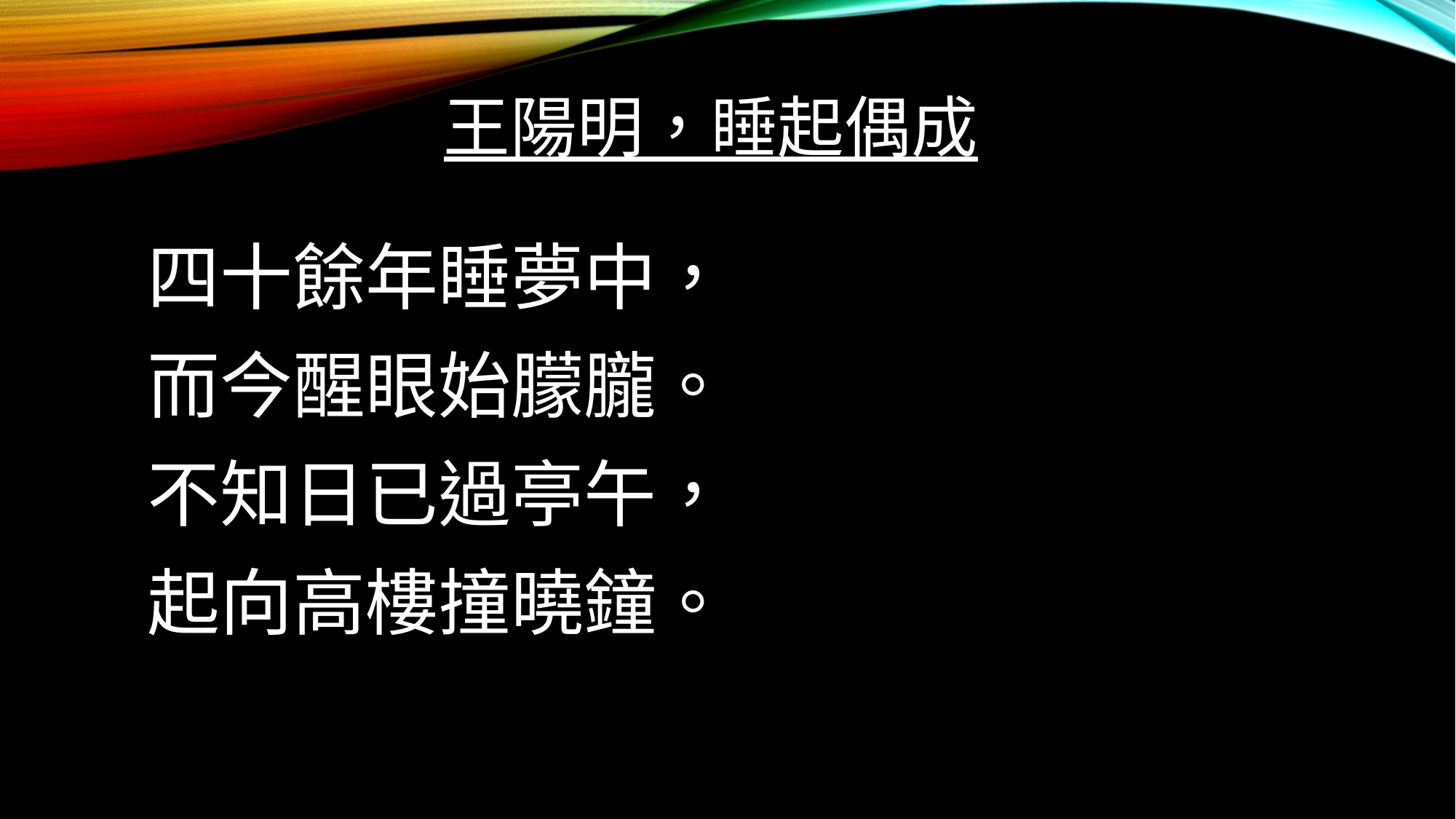

#
王陽明，睡起偶成
四十餘年睡夢中，
而今醒眼始朦朧。
不知日已過亭午，
起向高樓撞曉鐘。